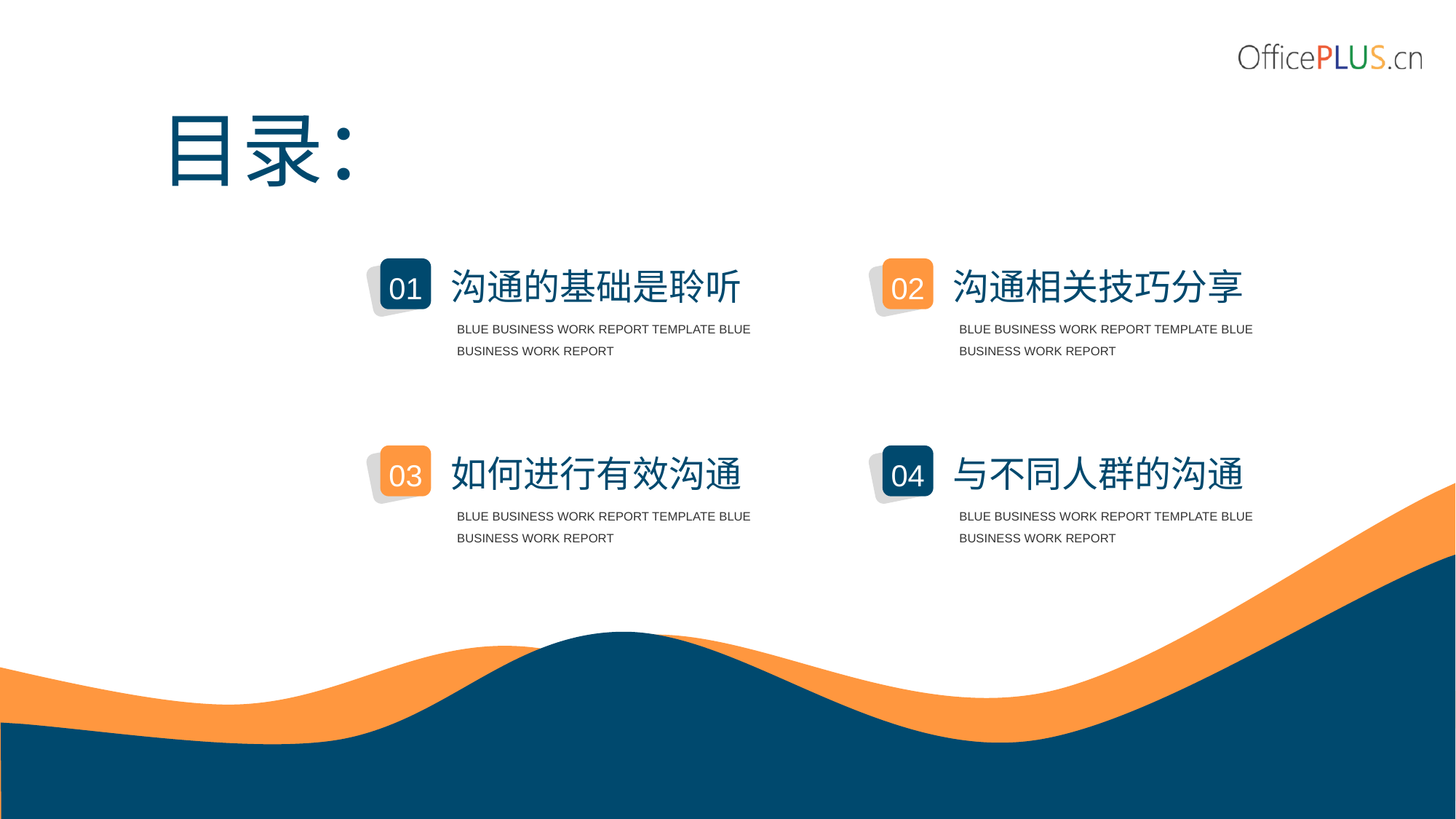

目录：

沟通的基础是聆听

01
BLUE BUSINESS WORK REPORT TEMPLATE BLUE BUSINESS WORK REPORT

沟通相关技巧分享

02
BLUE BUSINESS WORK REPORT TEMPLATE BLUE BUSINESS WORK REPORT

如何进行有效沟通

03
BLUE BUSINESS WORK REPORT TEMPLATE BLUE BUSINESS WORK REPORT

与不同人群的沟通

04
BLUE BUSINESS WORK REPORT TEMPLATE BLUE BUSINESS WORK REPORT